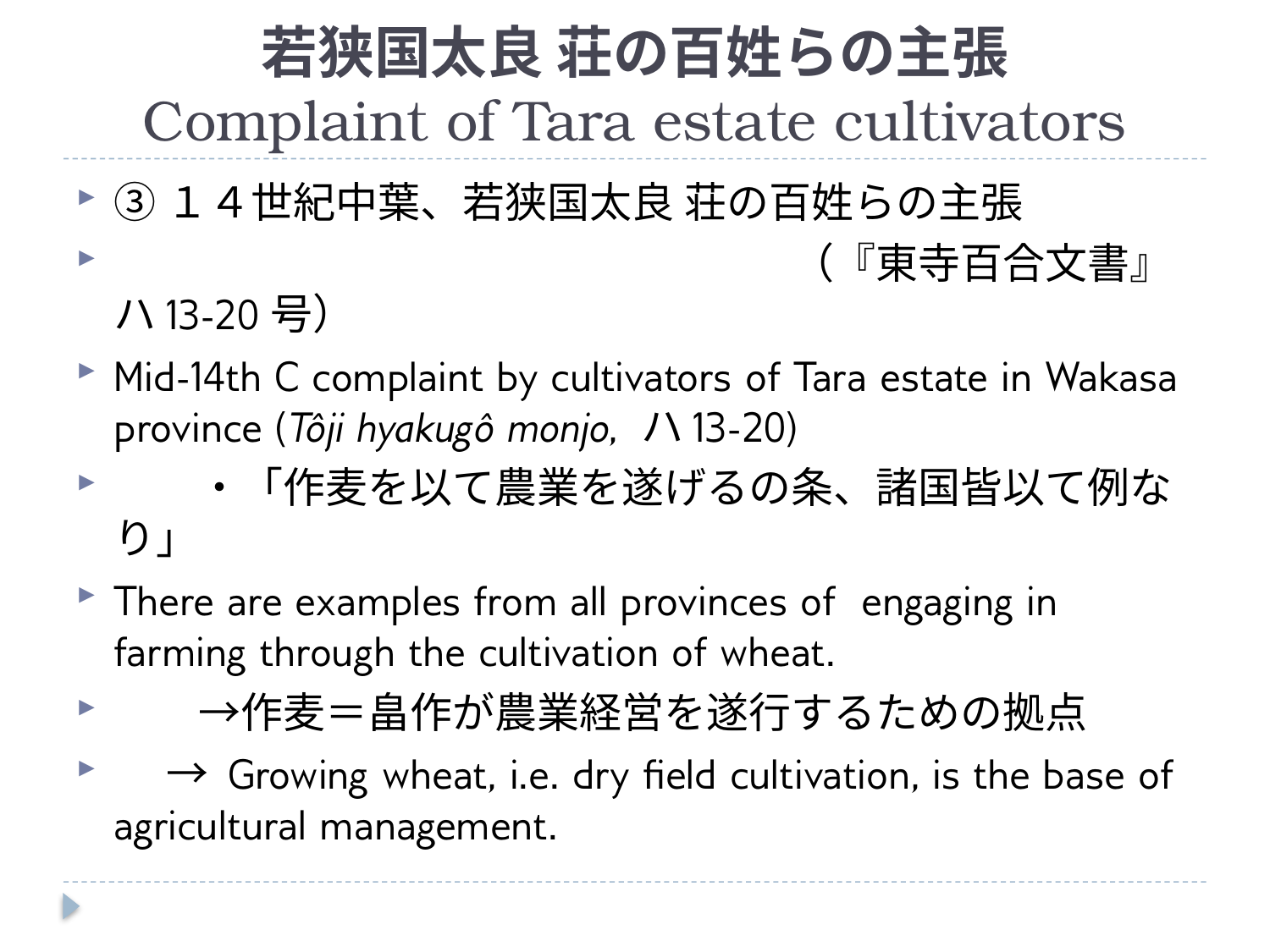

# 若狭国太良 荘の百姓らの主張 Complaint of Tara estate cultivators
③１４世紀中葉、若狭国太良 荘の百姓らの主張
　　　　　　　　　　　　　　　　（『東寺百合文書』ハ13-20号）
Mid-14th C complaint by cultivators of Tara estate in Wakasa province (Tôji hyakugô monjo, ハ13-20)
　　・「作麦を以て農業を遂げるの条、諸国皆以て例なり」
There are examples from all provinces of  engaging in farming through the cultivation of wheat.
　　→作麦＝畠作が農業経営を遂行するための拠点
　 → Growing wheat, i.e. dry field cultivation, is the base of agricultural management.